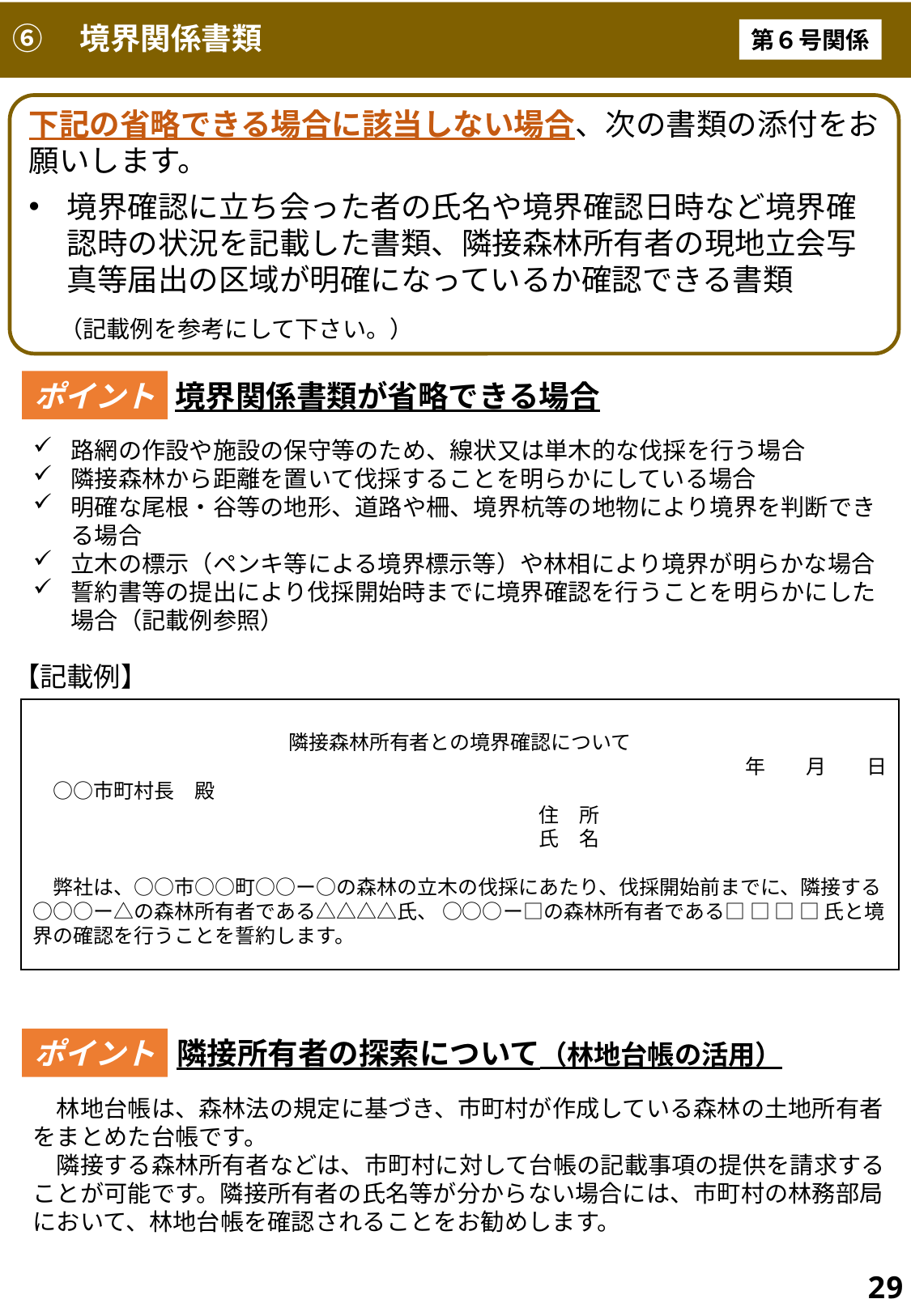

# ⑥　境界関係書類
第６号関係
下記の省略できる場合に該当しない場合、次の書類の添付をお願いします。
境界確認に立ち会った者の氏名や境界確認日時など境界確認時の状況を記載した書類、隣接森林所有者の現地立会写真等届出の区域が明確になっているか確認できる書類
　（記載例を参考にして下さい。）
規§9Ⅲ⑥・Ⅳ,長P2-2-⑻・⑽~⑿,課P1-⑵-ク,
マP13-（ク）
ポイント
境界関係書類が省略できる場合
路網の作設や施設の保守等のため、線状又は単木的な伐採を行う場合
隣接森林から距離を置いて伐採することを明らかにしている場合
明確な尾根・谷等の地形、道路や柵、境界杭等の地物により境界を判断できる場合
立木の標示（ペンキ等による境界標示等）や林相により境界が明らかな場合
誓約書等の提出により伐採開始時までに境界確認を行うことを明らかにした場合（記載例参照）
【記載例】

隣接森林所有者との境界確認について
年　　月　　日
　○○市町村長　殿
　住　所
　氏　名

　弊社は、○○市○○町○○ー○の森林の立木の伐採にあたり、伐採開始前までに、隣接する○○○ー△の森林所有者である△△△△氏、 ○○○ー□の森林所有者である□ □ □ □ 氏と境界の確認を行うことを誓約します。

ポイント
隣接所有者の探索について（林地台帳の活用）
　林地台帳は、森林法の規定に基づき、市町村が作成している森林の土地所有者をまとめた台帳です。
　隣接する森林所有者などは、市町村に対して台帳の記載事項の提供を請求することが可能です。隣接所有者の氏名等が分からない場合には、市町村の林務部局において、林地台帳を確認されることをお勧めします。
29